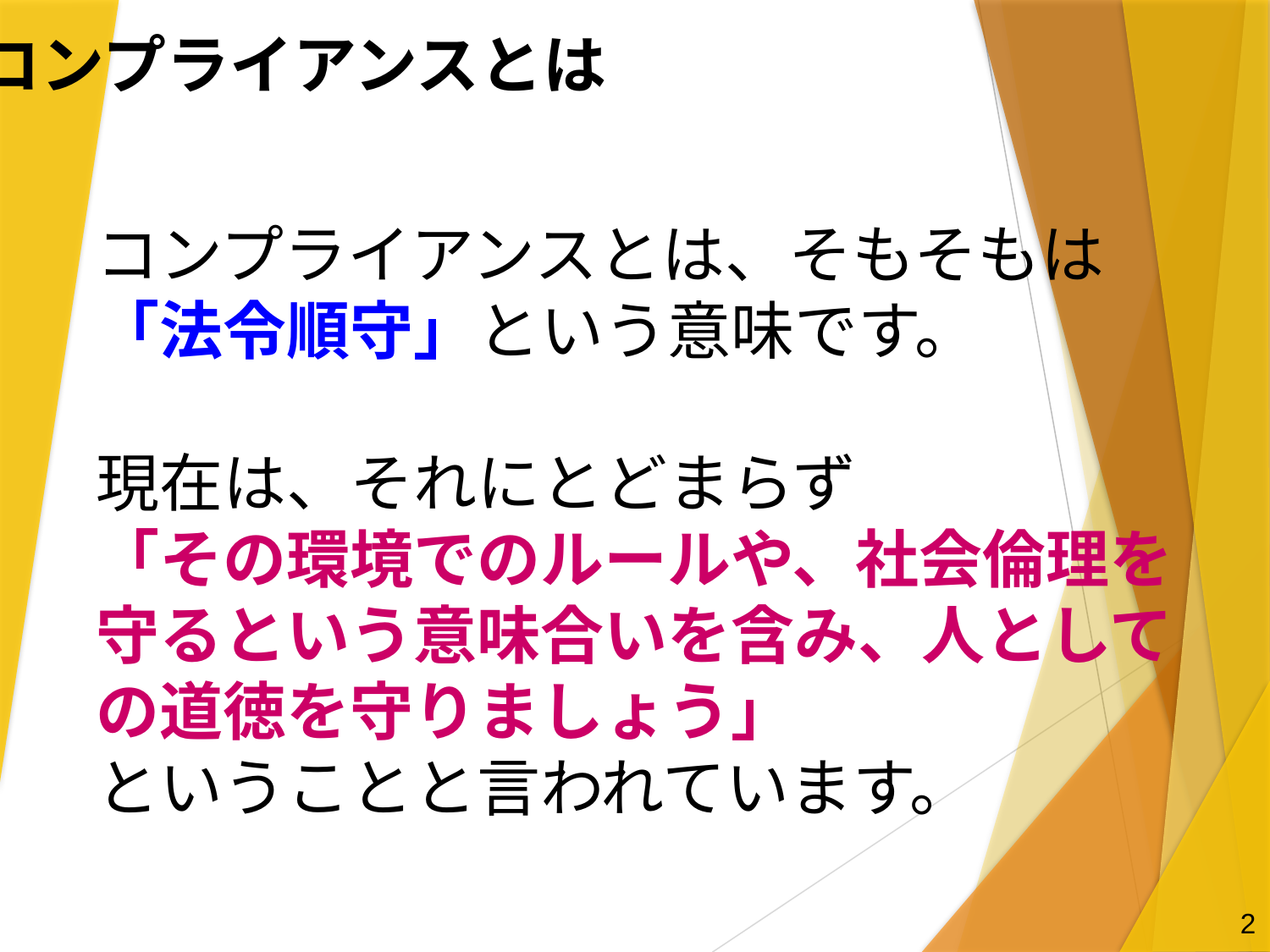

コンプライアンスとは
コンプライアンスとは、そもそもは「法令順守」という意味です。

現在は、それにとどまらず
「その環境でのルールや、社会倫理を守るという意味合いを含み、人としての道徳を守りましょう」
ということと言われています。
2